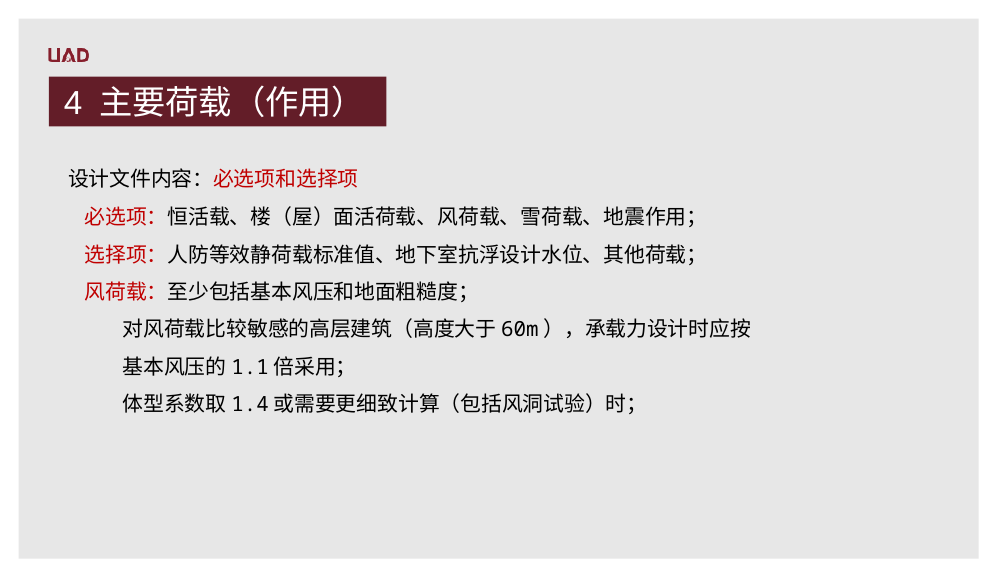

4 主要荷载（作用）
  设计文件内容：必选项和选择项
      必选项：恒活载、楼（屋）面活荷载、风荷载、雪荷载、地震作用；
      选择项：人防等效静荷载标准值、地下室抗浮设计水位、其他荷载；
      风荷载：至少包括基本风压和地面粗糙度；
              对风荷载比较敏感的高层建筑（高度大于60m），承载力设计时应按
              基本风压的1.1倍采用；
              体型系数取1.4或需要更细致计算（包括风洞试验）时；